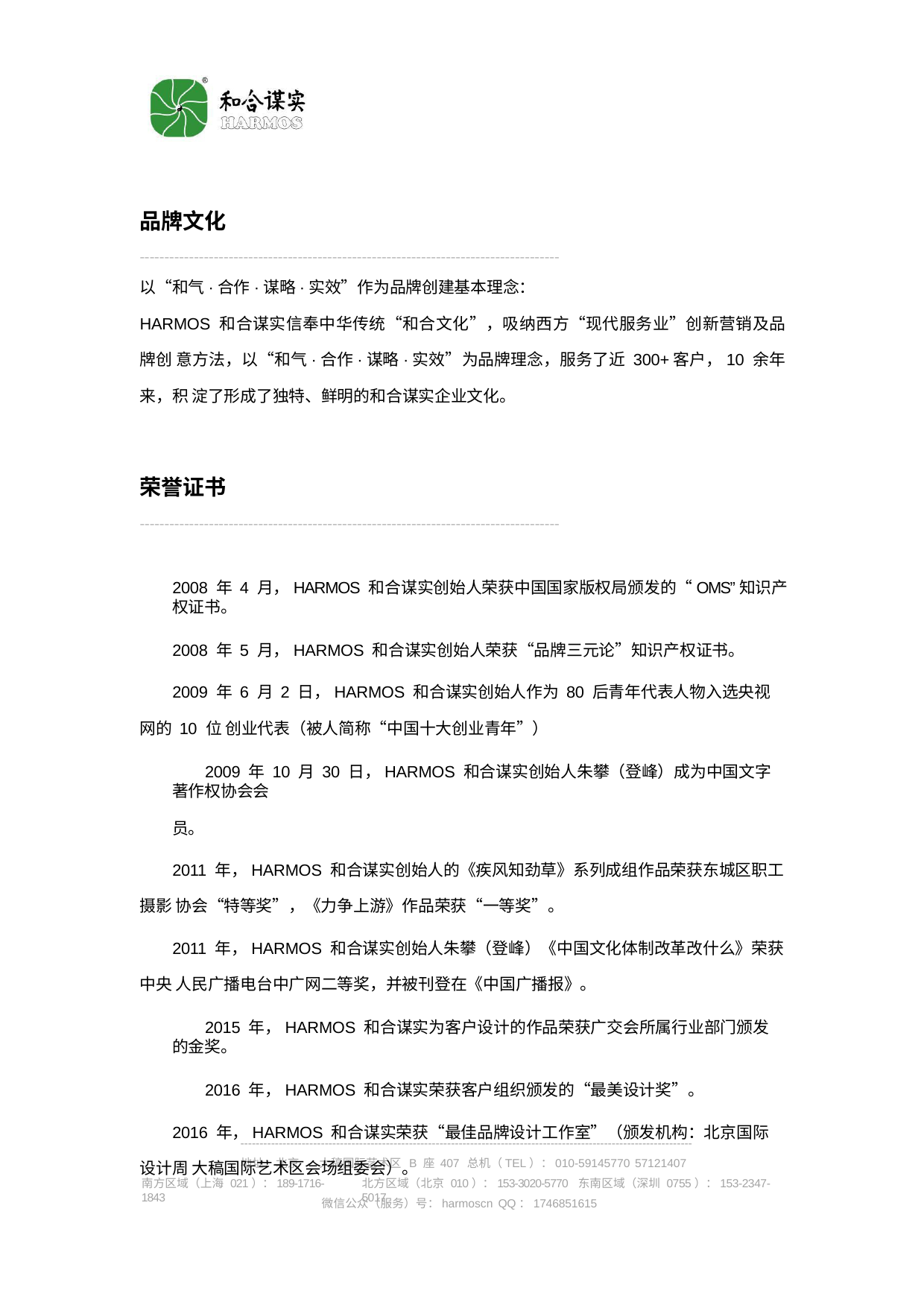

品牌文化
-------------------------------------------------------------------------------------
以“和气·合作·谋略·实效”作为品牌创建基本理念：
HARMOS 和合谋实信奉中华传统“和合文化”，吸纳西方“现代服务业”创新营销及品牌创 意方法，以“和气·合作·谋略·实效”为品牌理念，服务了近 300+客户，10 余年来，积 淀了形成了独特、鲜明的和合谋实企业文化。
荣誉证书
-------------------------------------------------------------------------------------
2008 年 4 月，HARMOS 和合谋实创始人荣获中国国家版权局颁发的“OMS”知识产权证书。

2008 年 5 月，HARMOS 和合谋实创始人荣获“品牌三元论”知识产权证书。
2009 年 6 月 2 日，HARMOS 和合谋实创始人作为 80 后青年代表人物入选央视网的 10 位 创业代表（被人简称“中国十大创业青年”）

2009 年 10 月 30 日，HARMOS 和合谋实创始人朱攀（登峰）成为中国文字著作权协会会

员。
2011 年，HARMOS 和合谋实创始人的《疾风知劲草》系列成组作品荣获东城区职工摄影 协会“特等奖”，《力争上游》作品荣获“一等奖”。
2011 年，HARMOS 和合谋实创始人朱攀（登峰）《中国文化体制改革改什么》荣获中央 人民广播电台中广网二等奖，并被刊登在《中国广播报》。

2015 年，HARMOS 和合谋实为客户设计的作品荣获广交会所属行业部门颁发的金奖。

2016 年，HARMOS 和合谋实荣获客户组织颁发的“最美设计奖”。
2016 年，HARMOS 和合谋实荣获“最佳品牌设计工作室”（颁发机构：北京国际设计周 大稿国际艺术区会场组委会）。
----------------------------------------------------------------------------------------------------------------------
地址：北京 · 大稿国际艺术区 B 座 407 总机（TEL）：010-59145770 57121407
南方区域（上海 021）：189-1716-1843
北方区域（北京 010）：153-3020-5770	东南区域（深圳 0755）：153-2347-5017
微信公众（服务）号：harmoscn QQ：1746851615